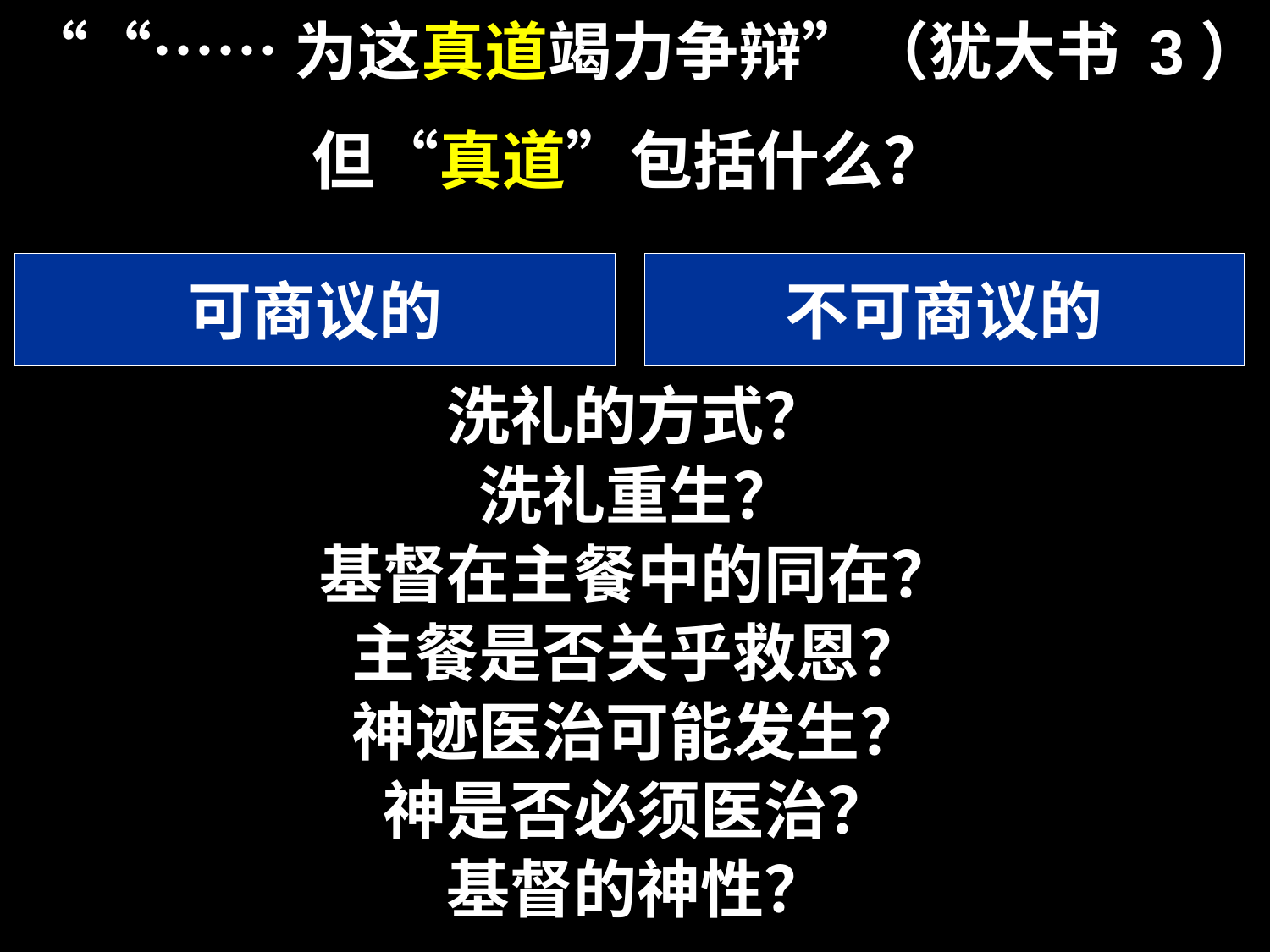

# ““……为这真道竭力争辩”（犹大书 3）

但“真道”包括什么？
可商议的
不可商议的
洗礼的方式？
洗礼重生？
基督在主餐中的同在？
主餐是否关乎救恩？
神迹医治可能发生？
神是否必须医治？
基督的神性？